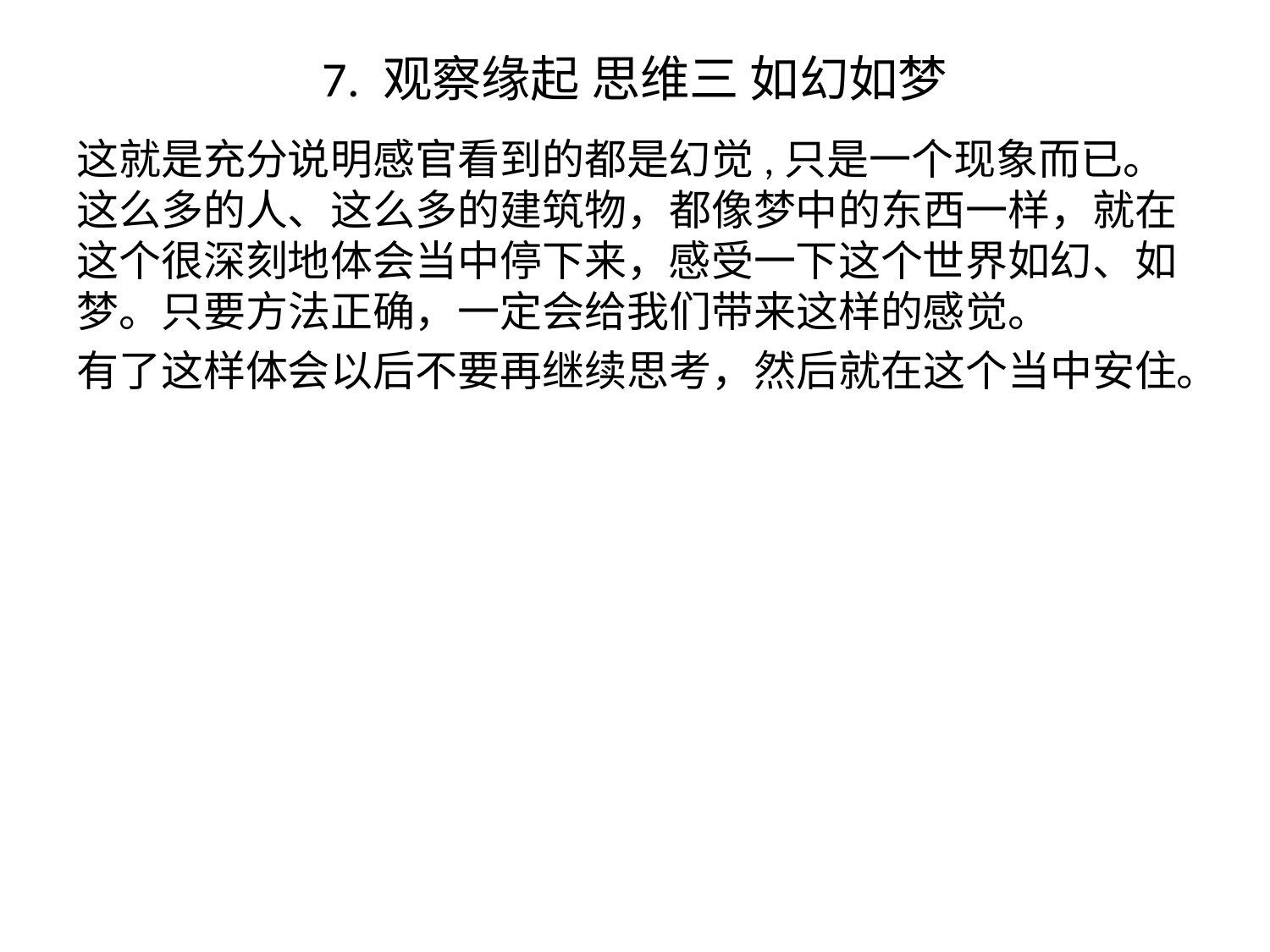

# 7. 观察缘起 思维三 如幻如梦
这就是充分说明感官看到的都是幻觉,只是一个现象而已。这么多的人、这么多的建筑物，都像梦中的东西一样，就在这个很深刻地体会当中停下来，感受一下这个世界如幻、如梦。只要方法正确，一定会给我们带来这样的感觉。
有了这样体会以后不要再继续思考，然后就在这个当中安住。